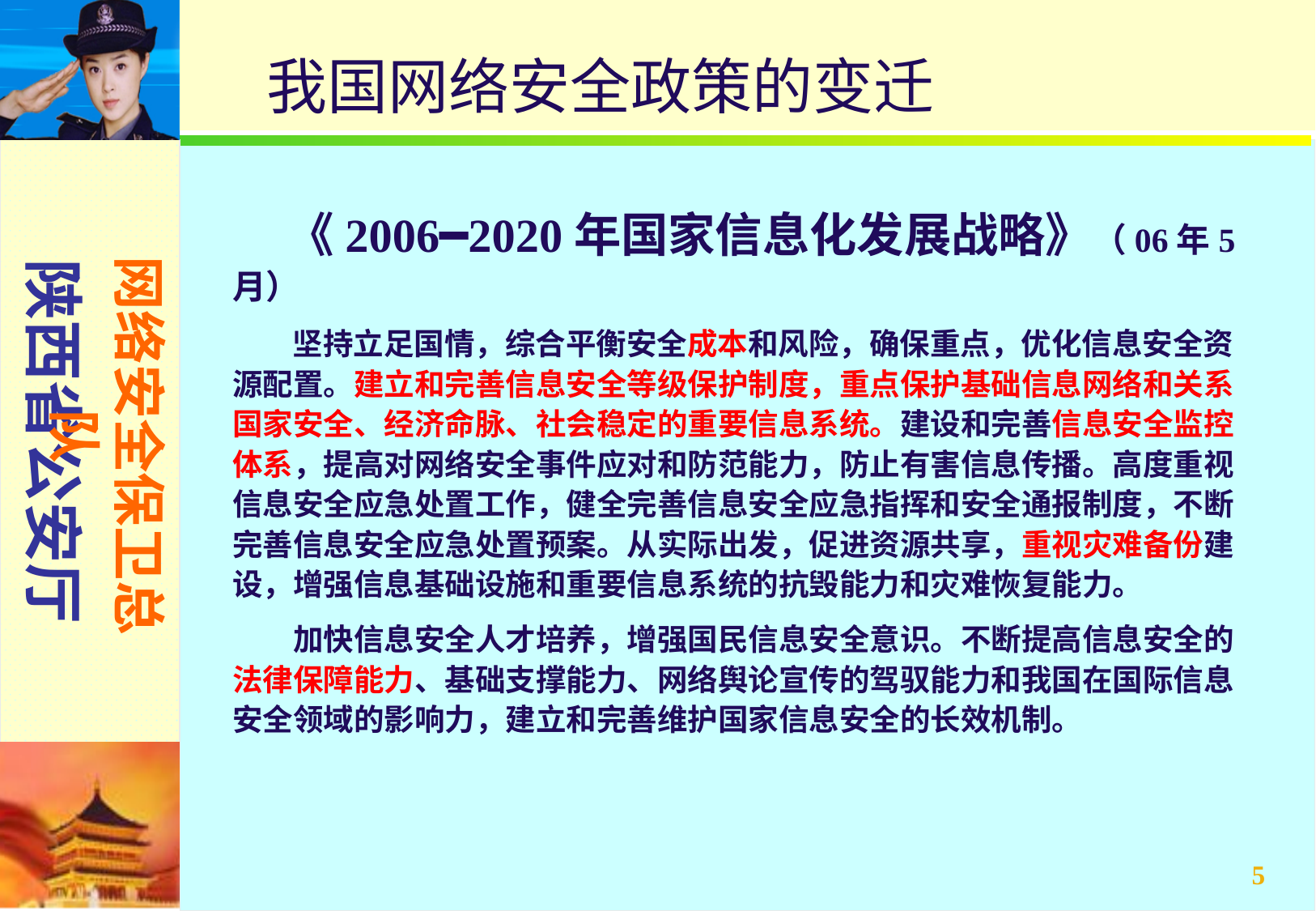

我国网络安全政策的变迁

    《2006━2020年国家信息化发展战略》（06年5月）
          坚持立足国情，综合平衡安全成本和风险，确保重点，优化信息安全资源配置。建立和完善信息安全等级保护制度，重点保护基础信息网络和关系国家安全、经济命脉、社会稳定的重要信息系统。建设和完善信息安全监控体系，提高对网络安全事件应对和防范能力，防止有害信息传播。高度重视信息安全应急处置工作，健全完善信息安全应急指挥和安全通报制度，不断完善信息安全应急处置预案。从实际出发，促进资源共享，重视灾难备份建设，增强信息基础设施和重要信息系统的抗毁能力和灾难恢复能力。
　　加快信息安全人才培养，增强国民信息安全意识。不断提高信息安全的法律保障能力、基础支撑能力、网络舆论宣传的驾驭能力和我国在国际信息安全领域的影响力，建立和完善维护国家信息安全的长效机制。